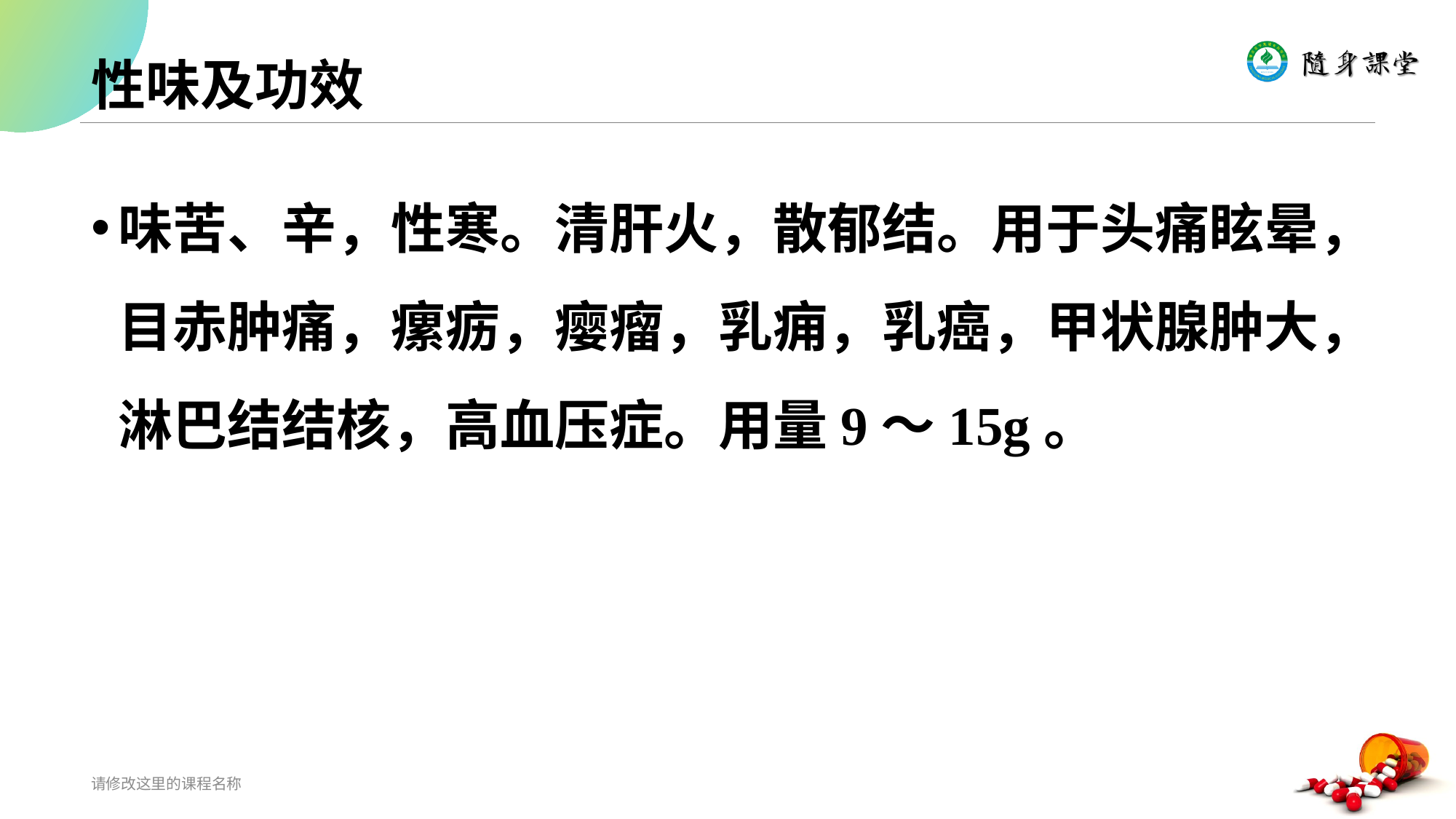

# 性味及功效
味苦、辛，性寒。清肝火，散郁结。用于头痛眩晕，目赤肿痛，瘰疬，瘿瘤，乳痈，乳癌，甲状腺肿大，淋巴结结核，高血压症。用量9～15g。
请修改这里的课程名称
13